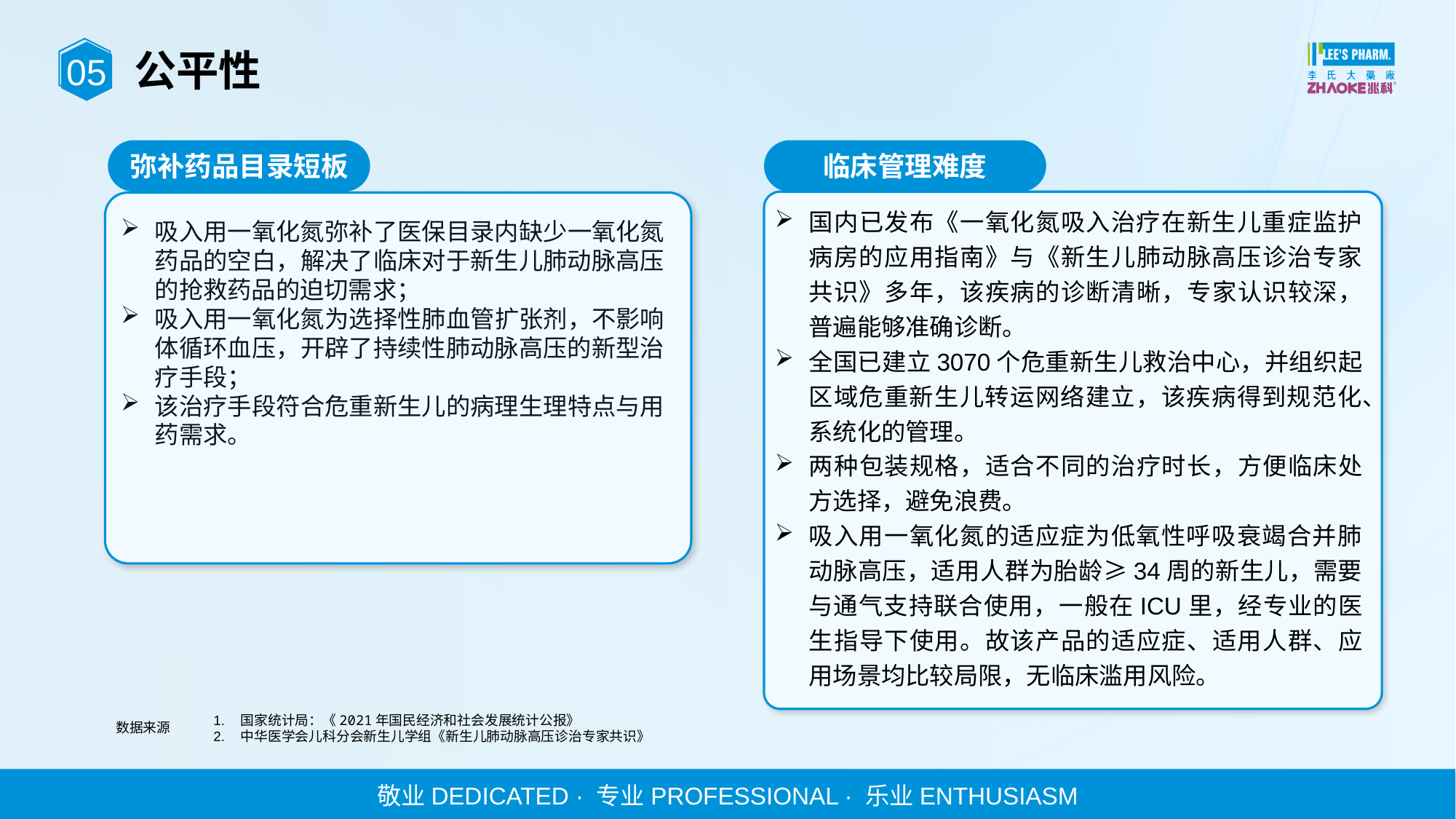

05
公平性
弥补药品目录短板
临床管理难度

国内已发布《一氧化氮吸入治疗在新生儿重症监护病房的应用指南》与《新生儿肺动脉高压诊治专家共识》多年，该疾病的诊断清晰，专家认识较深，普遍能够准确诊断。
全国已建立3070个危重新生儿救治中心，并组织起区域危重新生儿转运网络建立，该疾病得到规范化、系统化的管理。
两种包装规格，适合不同的治疗时长，方便临床处方选择，避免浪费。
吸入用一氧化氮的适应症为低氧性呼吸衰竭合并肺动脉高压，适用人群为胎龄≥34周的新生儿，需要与通气支持联合使用，一般在ICU里，经专业的医生指导下使用。故该产品的适应症、适用人群、应用场景均比较局限，无临床滥用风险。
吸入用一氧化氮弥补了医保目录内缺少一氧化氮药品的空白，解决了临床对于新生儿肺动脉高压的抢救药品的迫切需求；
吸入用一氧化氮为选择性肺血管扩张剂，不影响体循环血压，开辟了持续性肺动脉高压的新型治疗手段；
该治疗手段符合危重新生儿的病理生理特点与用药需求。
国家统计局：《2021年国民经济和社会发展统计公报》
中华医学会儿科分会新生儿学组《新生儿肺动脉高压诊治专家共识》
数据来源